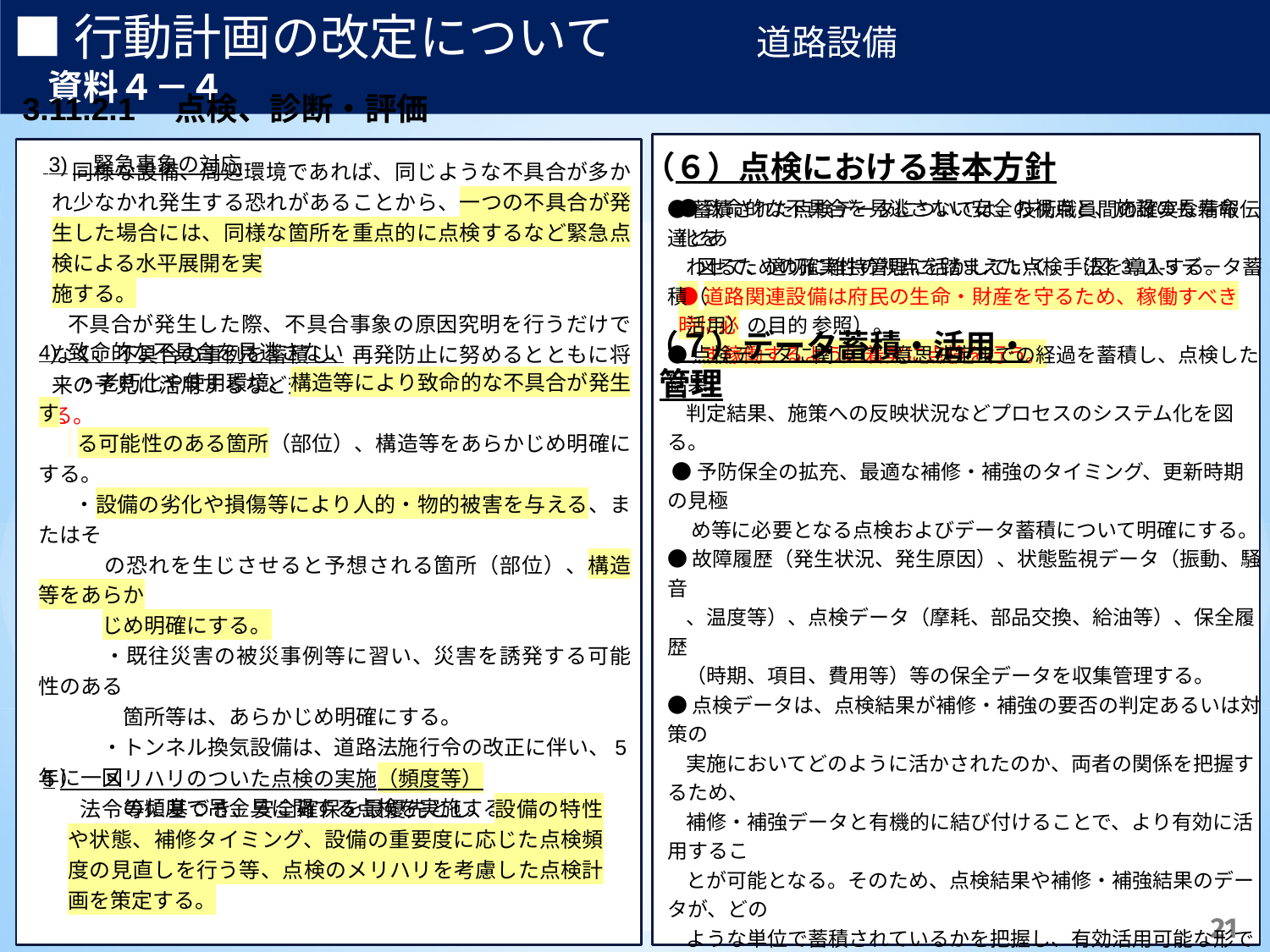

■行動計画の改定について　　　　道路設備　　　　　　　　　　　資料４－４
3.11.2.1　点検、診断・評価
【補足】	体制は主に行っている実施主体を記載しており、これによらない場合もある。
※1	日常点検の頻度は当該路線により異なり、交通量2万台/日以上の路線では週2回、それ以外では週1回の頻度で実施。
※2	臨時的に行う緊急点検等は必要に応じて随意実施。

（６）点検における基本方針
 3)　緊急事象の対応
   同様な設備、周辺環境であれば、同じような不具合が多かれ少なかれ発生する恐れがあることから、一つの不具合が発生した場合には、同様な箇所を重点的に点検するなど緊急点検による水平展開を実
施する。
  不具合が発生した際、不具合事象の原因究明を行うだけでなく、不具合の事例を蓄積し、再発防止に努めるとともに将来の予見に活用するなど効率的・効果的な維持管理につなげる。
●致命的な不具合を見逃さない安全の視点と、施設の長寿命化を
   図るための確実性の視点を踏まえた点検手法を導入する。
●道路関連設備は府民の生命・財産を守るため、稼働すべき時に必
    ず稼働するように着実に点検を行う。
（７）データ蓄積・活用・管理
●蓄積された点検データについては、技術職員間の確実な情報伝達とあ
   わせて、適切に維持管理に活かしていく。（図 3.11‑5データ蓄積（
   活用）の目的 参照）。
●点検データに関して、意思決定までの経過を蓄積し、点検した結果、
   判定結果、施策への反映状況などプロセスのシステム化を図る。
 ●予防保全の拡充、最適な補修・補強のタイミング、更新時期の見極
    め等に必要となる点検およびデータ蓄積について明確にする。
●故障履歴（発生状況、発生原因）、状態監視データ（振動、騒音
   、温度等）、点検データ（摩耗、部品交換、給油等）、保全履歴
   （時期、項目、費用等）等の保全データを収集管理する。
●点検データは、点検結果が補修・補強の要否の判定あるいは対策の
   実施においてどのように活かされたのか、両者の関係を把握するため、
   補修・補強データと有機的に結び付けることで、より有効に活用するこ
   とが可能となる。そのため、点検結果や補修・補強結果のデータが、どの
   ような単位で蓄積されているかを把握し、有効活用可能な形でのデー
   タ蓄積を行う。
・計測データなどは、原則、電子データによる記録とし維持管理データ
  ベースシステムへの登録を行う。
4) 致命的な不具合を見逃さない
       ・老朽化や使用環境、構造等により致命的な不具合が発生す
       る可能性のある箇所（部位）、構造等をあらかじめ明確にする。
      ・設備の劣化や損傷等により人的・物的被害を与える、またはそ
　　　の恐れを生じさせると予想される箇所（部位）、構造等をあらか
　　　じめ明確にする。
　　　・既往災害の被災事例等に習い、災害を誘発する可能性のある
　　　　箇所等は、あらかじめ明確にする。
　　　・トンネル換気設備は、道路法施行令の改正に伴い、5年に一回
　　　　の頻度で吊金具に関する点検を実施する。

5）　メリハリのついた点検の実施（頻度等）
法令等に基づき、安全確保を最優先とし、設備の特性や状態、補修タイミング、設備の重要度に応じた点検頻度の見直しを行う等、点検のメリハリを考慮した点検計画を策定する。
21